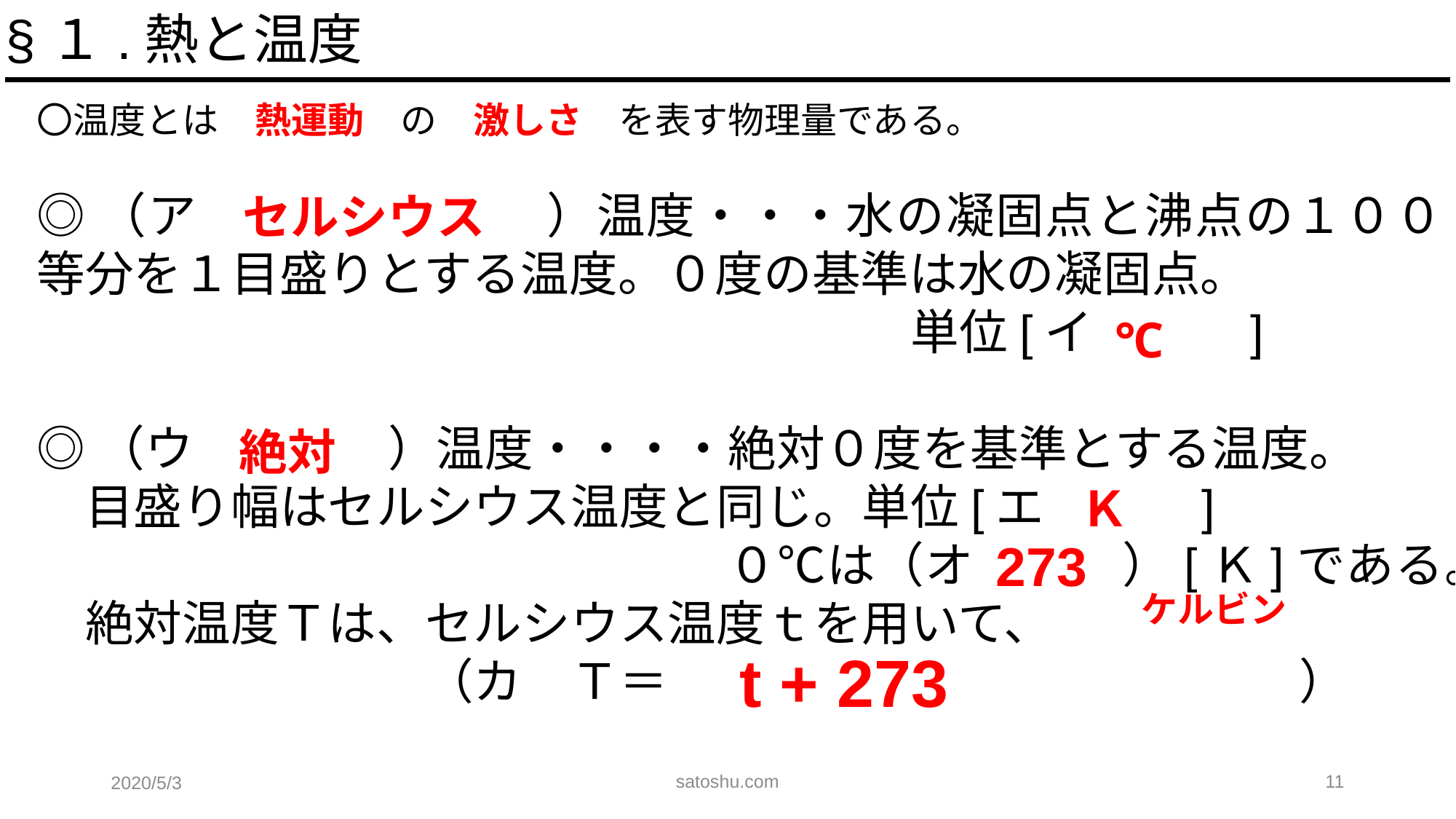

§１.熱と温度
〇温度とは　熱運動　の　激しさ　を表す物理量である。

◎（ア　　　　　　　）温度・・・水の凝固点と沸点の１００等分を１目盛りとする温度。０度の基準は水の凝固点。
　　　　　　　　　　　　　　　　　　単位[イ　　　]

◎（ウ　　　　）温度・・・・絶対０度を基準とする温度。
　目盛り幅はセルシウス温度と同じ。単位[エ　　　]
　　　　　　　　　　　　　　０℃は（オ　　　）[Ｋ]である。
　絶対温度Ｔは、セルシウス温度ｔを用いて、
　　　　　　　　（カ　Ｔ＝　　　　　　　　　　　　　）
セルシウス
℃
絶対
Ｋ
273
ケルビン
t + 273
satoshu.com
11
2020/5/3